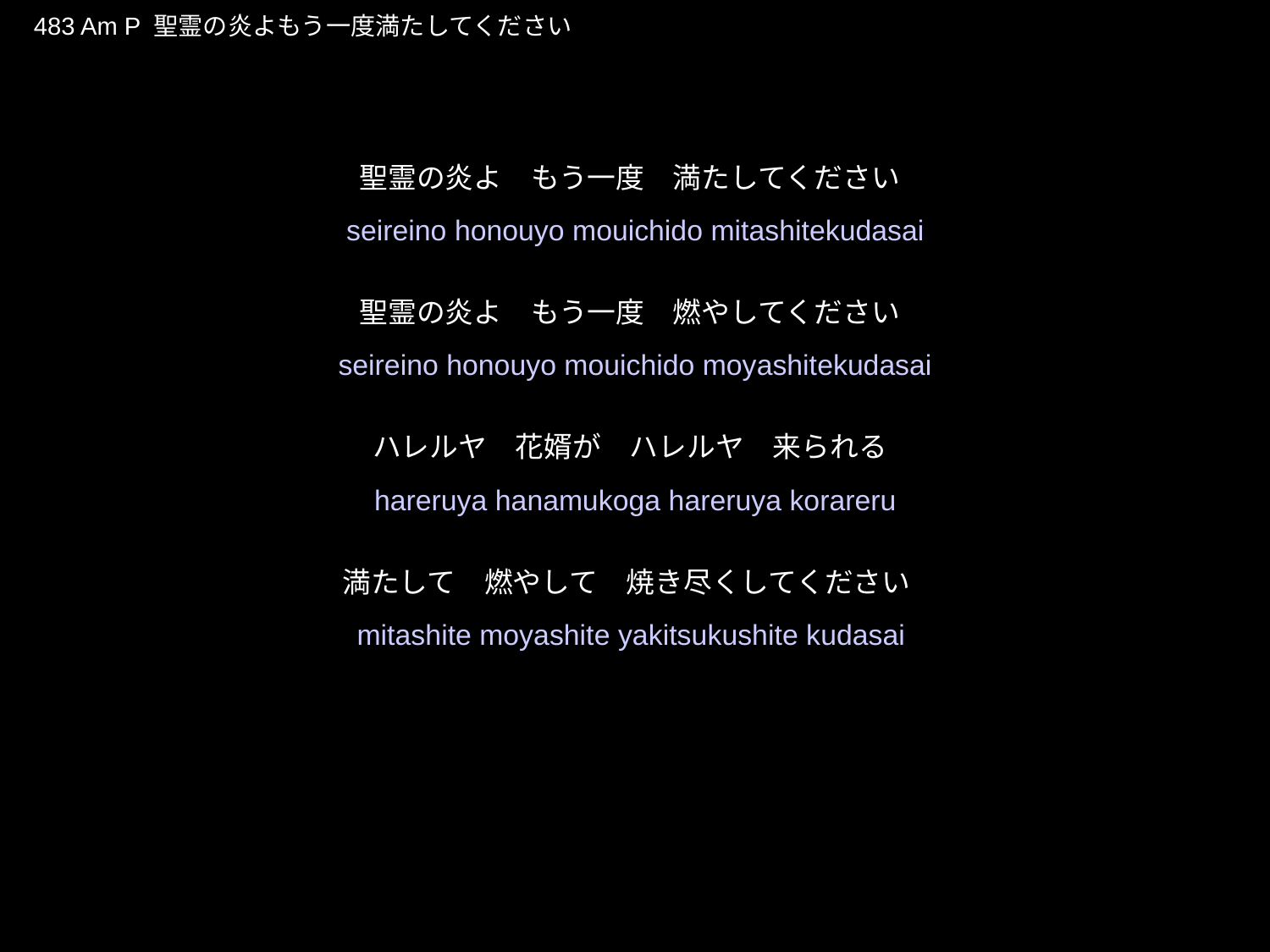

せいれいのほのおよもういちどみたしてください

★W
483 Am P 聖霊の炎よもう一度満たしてください
★４
聖霊の炎よ　もう一度　満たしてください

聖霊の炎よ　もう一度　燃やしてください

ハレルヤ　花婿が　ハレルヤ　来られる

満たして　燃やして　焼き尽くしてください
seireino honouyo mouichido mitashitekudasai

seireino honouyo mouichido moyashitekudasai

hareruya hanamukoga hareruya korareru

mitashite moyashite yakitsukushite kudasai